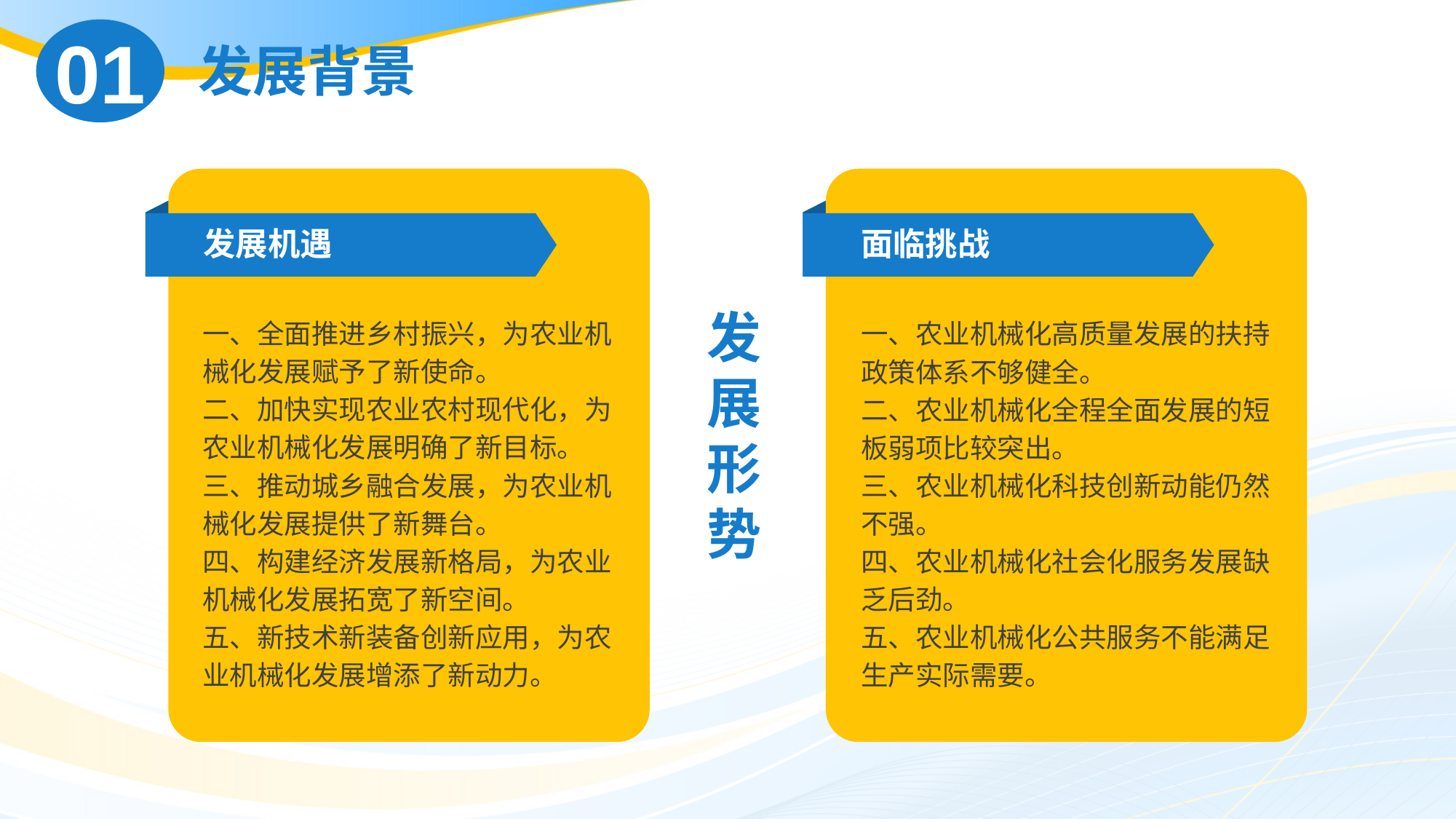

01
发展背景

发展机遇
面临挑战
发展形势
一、全面推进乡村振兴，为农业机械化发展赋予了新使命。
二、加快实现农业农村现代化，为农业机械化发展明确了新目标。
三、推动城乡融合发展，为农业机械化发展提供了新舞台。
四、构建经济发展新格局，为农业机械化发展拓宽了新空间。
五、新技术新装备创新应用，为农业机械化发展增添了新动力。
一、农业机械化高质量发展的扶持政策体系不够健全。
二、农业机械化全程全面发展的短板弱项比较突出。
三、农业机械化科技创新动能仍然不强。
四、农业机械化社会化服务发展缺乏后劲。
五、农业机械化公共服务不能满足生产实际需要。